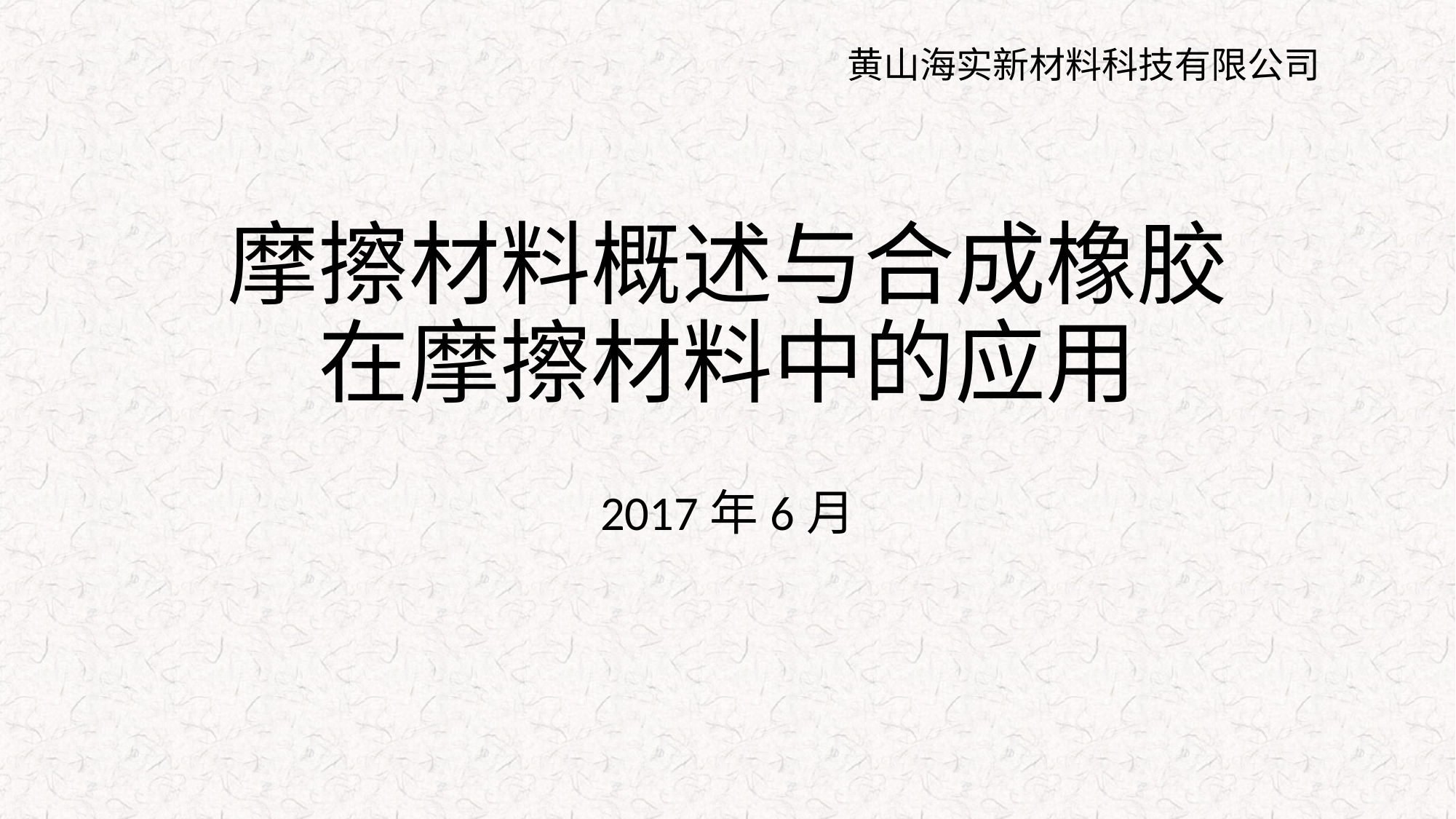

黄山海实新材料科技有限公司
# 摩擦材料概述与合成橡胶 在摩擦材料中的应用
2017年6月